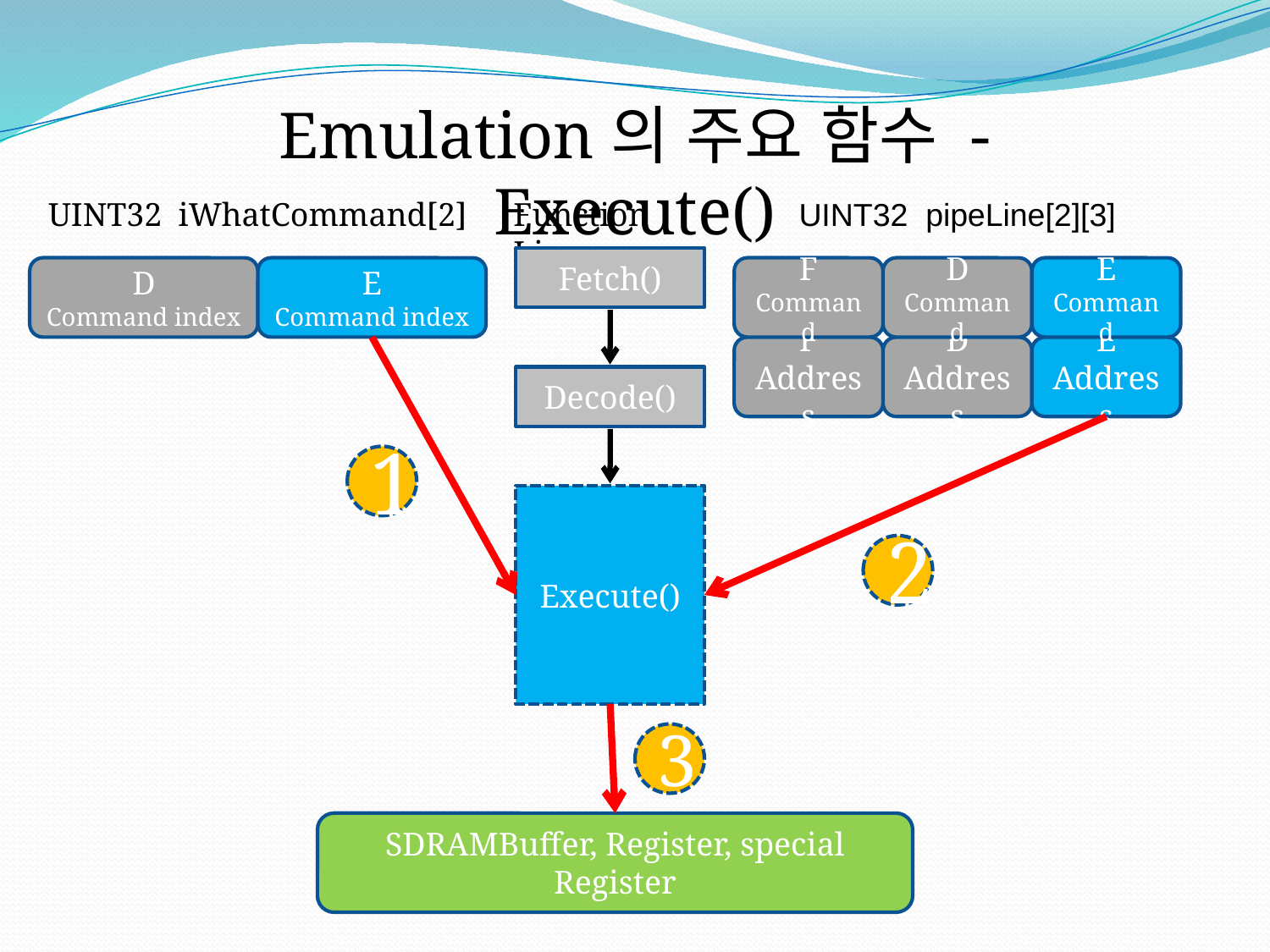

Emulation의 주요 함수 - Execute()
UINT32  iWhatCommand[2]
D
Command index
E
Command index
Function Line
Fetch()
Decode()
Execute()
UINT32  pipeLine[2][3]
F
Command
D
Command
E
Command
F
Address
D
Address
E
Address
1
2
3
SDRAMBuffer, Register, special Register